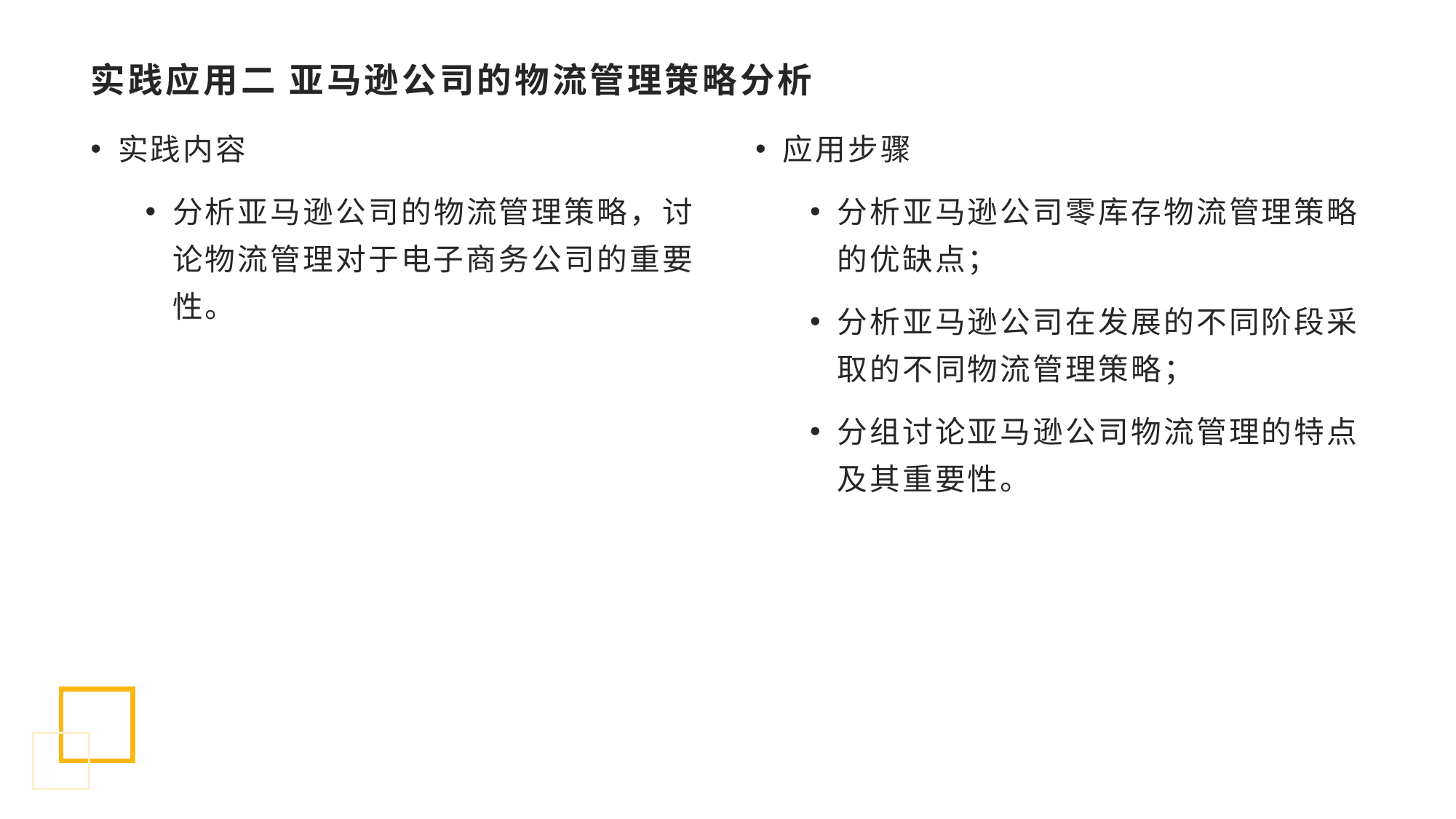

# 实践应用二 亚马逊公司的物流管理策略分析
实践内容
分析亚马逊公司的物流管理策略，讨论物流管理对于电子商务公司的重要性。
应用步骤
分析亚马逊公司零库存物流管理策略的优缺点；
分析亚马逊公司在发展的不同阶段采取的不同物流管理策略；
分组讨论亚马逊公司物流管理的特点及其重要性。